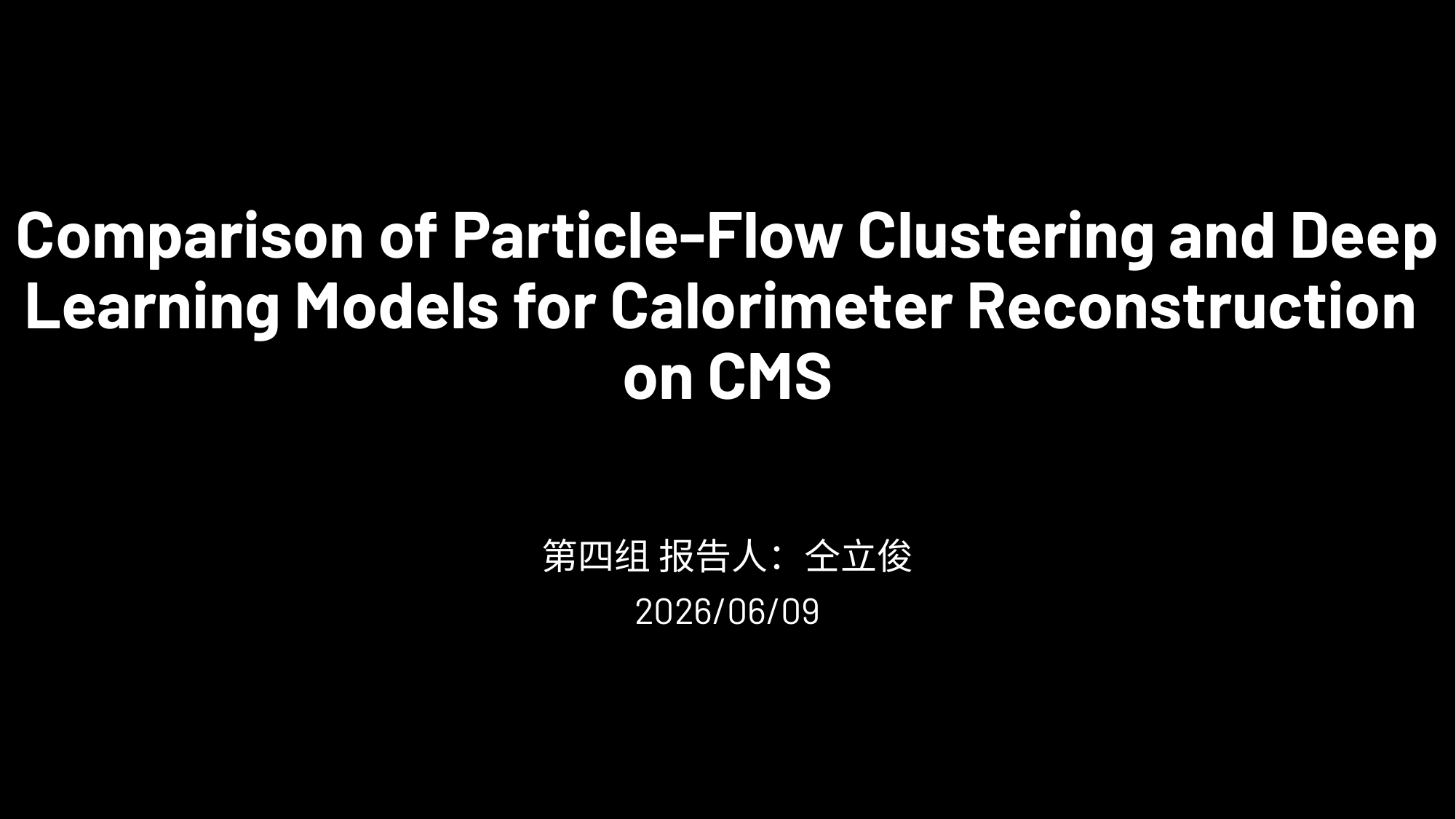

# Comparison of Particle-Flow Clustering and Deep Learning Models for Calorimeter Reconstruction on CMS
第四组 报告人：仝立俊
2026/06/09